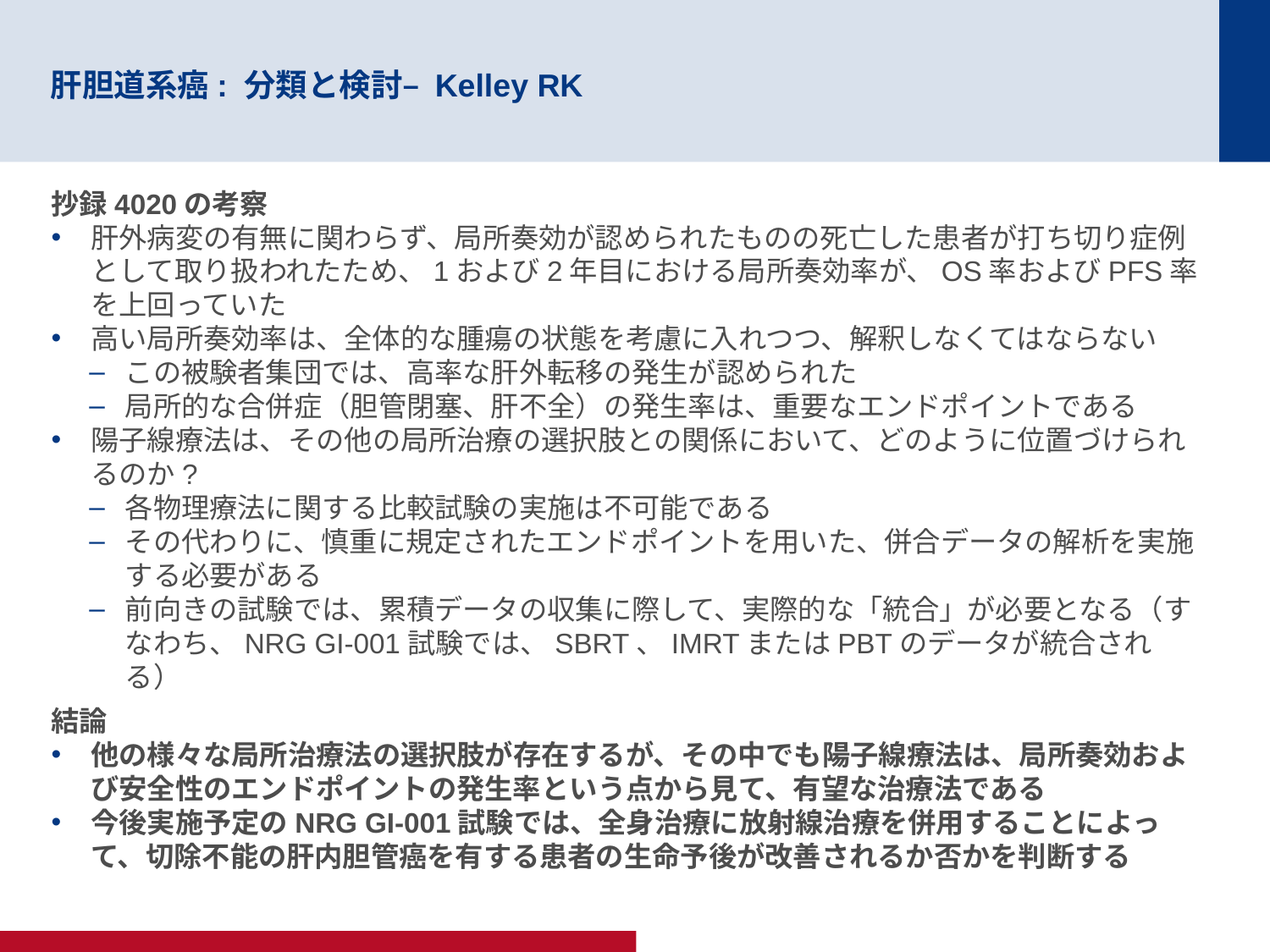

# 肝胆道系癌: 分類と検討– Kelley RK
抄録4020の考察
肝外病変の有無に関わらず、局所奏効が認められたものの死亡した患者が打ち切り症例として取り扱われたため、1および2年目における局所奏効率が、OS率およびPFS率を上回っていた
高い局所奏効率は、全体的な腫瘍の状態を考慮に入れつつ、解釈しなくてはならない
この被験者集団では、高率な肝外転移の発生が認められた
局所的な合併症（胆管閉塞、肝不全）の発生率は、重要なエンドポイントである
陽子線療法は、その他の局所治療の選択肢との関係において、どのように位置づけられるのか?
各物理療法に関する比較試験の実施は不可能である
その代わりに、慎重に規定されたエンドポイントを用いた、併合データの解析を実施する必要がある
前向きの試験では、累積データの収集に際して、実際的な「統合」が必要となる（すなわち、NRG GI-001試験では、SBRT、IMRTまたはPBTのデータが統合される）
結論
他の様々な局所治療法の選択肢が存在するが、その中でも陽子線療法は、局所奏効および安全性のエンドポイントの発生率という点から見て、有望な治療法である
今後実施予定のNRG GI-001試験では、全身治療に放射線治療を併用することによって、切除不能の肝内胆管癌を有する患者の生命予後が改善されるか否かを判断する